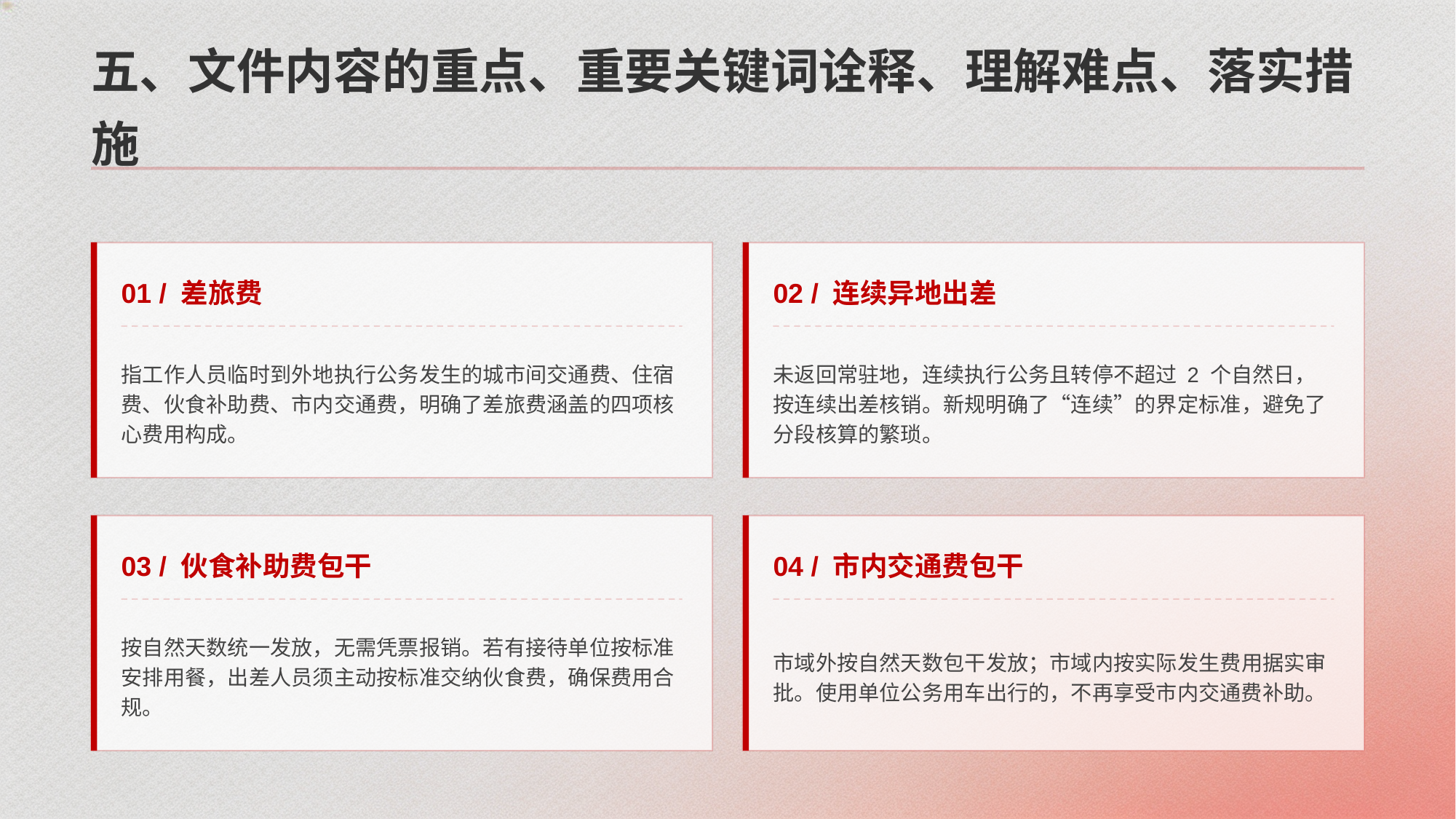

五、文件内容的重点、重要关键词诠释、理解难点、落实措施

01 / 差旅费
02 / 连续异地出差
指工作人员临时到外地执行公务发生的城市间交通费、住宿费、伙食补助费、市内交通费，明确了差旅费涵盖的四项核心费用构成。
未返回常驻地，连续执行公务且转停不超过 2 个自然日，按连续出差核销。新规明确了“连续”的界定标准，避免了分段核算的繁琐。

03 / 伙食补助费包干
04 / 市内交通费包干
按自然天数统一发放，无需凭票报销。若有接待单位按标准安排用餐，出差人员须主动按标准交纳伙食费，确保费用合规。
市域外按自然天数包干发放；市域内按实际发生费用据实审批。使用单位公务用车出行的，不再享受市内交通费补助。